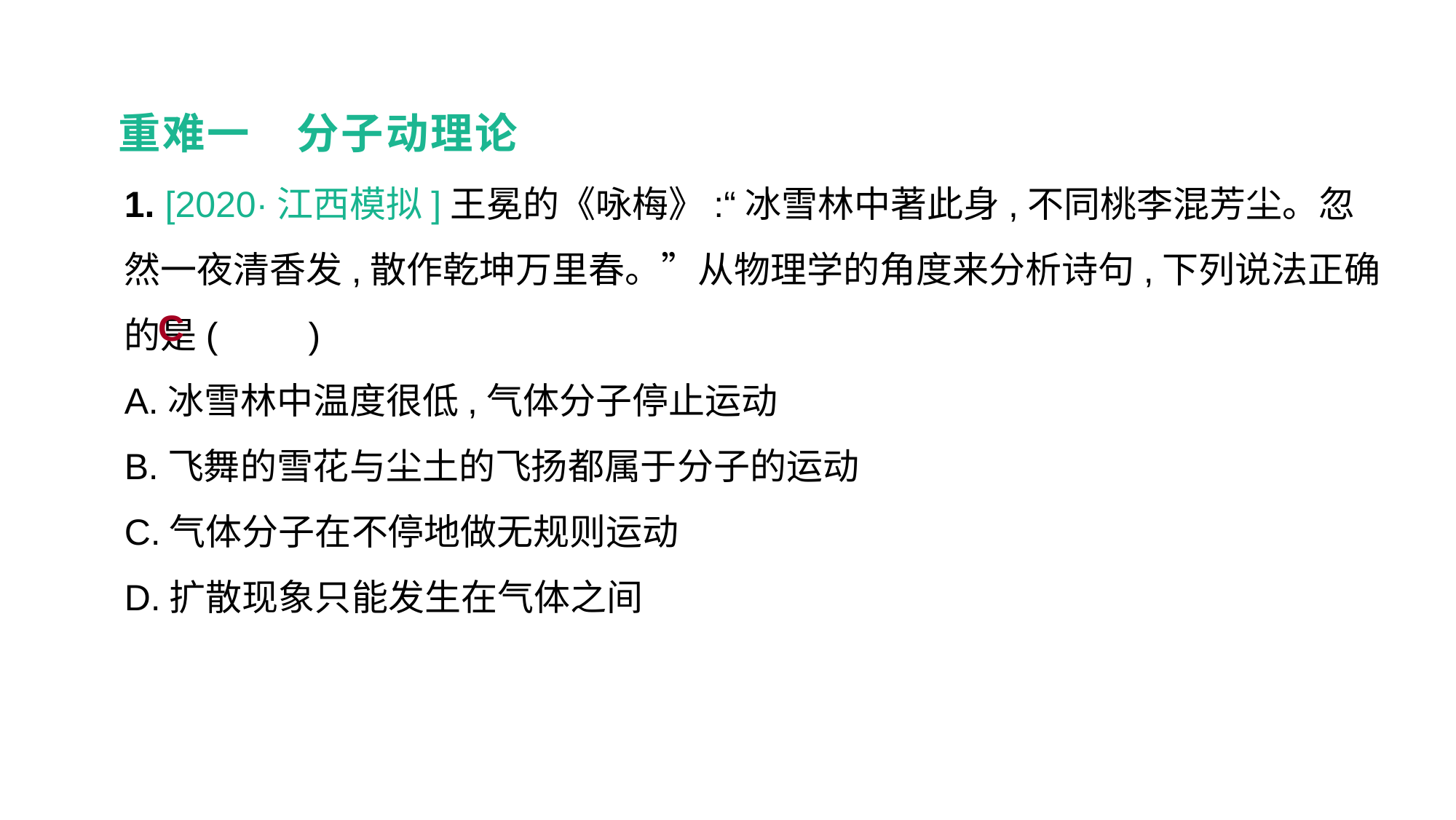

重难一　分子动理论
1. [2020·江西模拟]王冕的《咏梅》:“冰雪林中著此身,不同桃李混芳尘。忽然一夜清香发,散作乾坤万里春。”从物理学的角度来分析诗句,下列说法正确的是(　　)
A.冰雪林中温度很低,气体分子停止运动
B.飞舞的雪花与尘土的飞扬都属于分子的运动
C.气体分子在不停地做无规则运动
D.扩散现象只能发生在气体之间
C